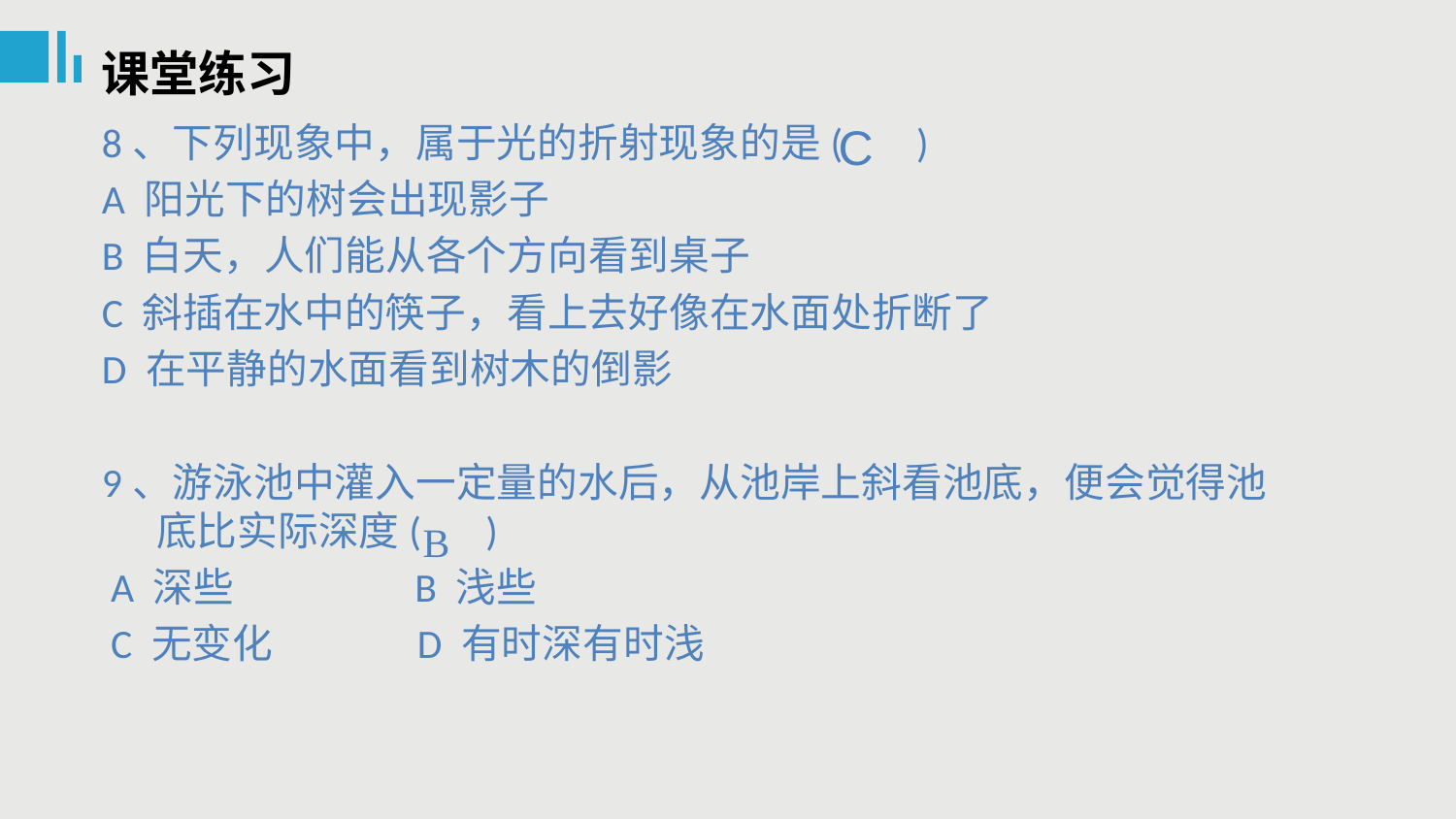

课堂练习

8、下列现象中，属于光的折射现象的是(        )
A 阳光下的树会出现影子
B 白天，人们能从各个方向看到桌子
C 斜插在水中的筷子，看上去好像在水面处折断了
D 在平静的水面看到树木的倒影

9、游泳池中灌入一定量的水后，从池岸上斜看池底，便会觉得池底比实际深度(       )
 A 深些                   B 浅些
 C 无变化               D 有时深有时浅
C

B